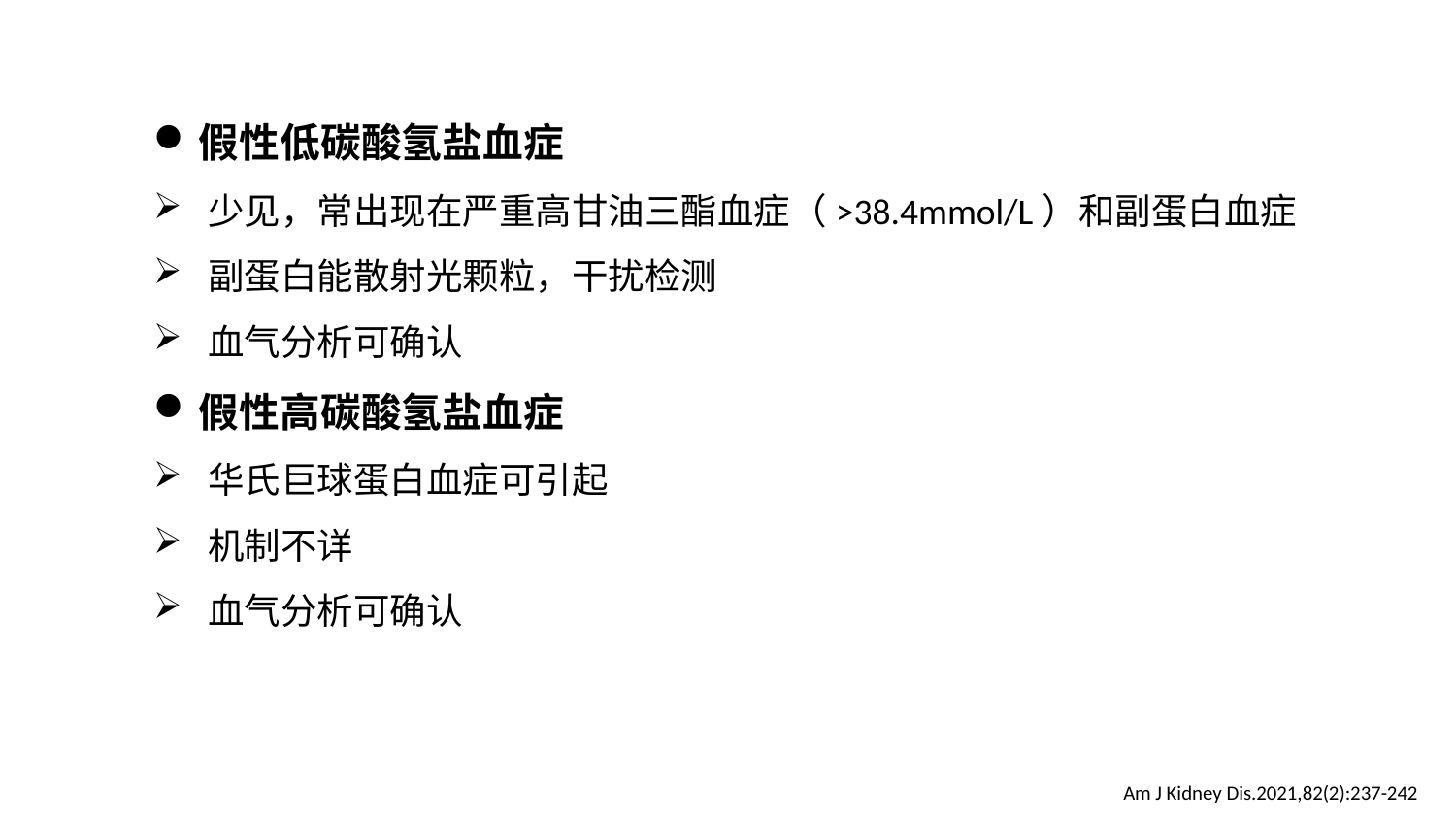

假性低碳酸氢盐血症
少见，常出现在严重高甘油三酯血症（>38.4mmol/L）和副蛋白血症
副蛋白能散射光颗粒，干扰检测
血气分析可确认
假性高碳酸氢盐血症
华氏巨球蛋白血症可引起
机制不详
血气分析可确认
Am J Kidney Dis.2021,82(2):237-242